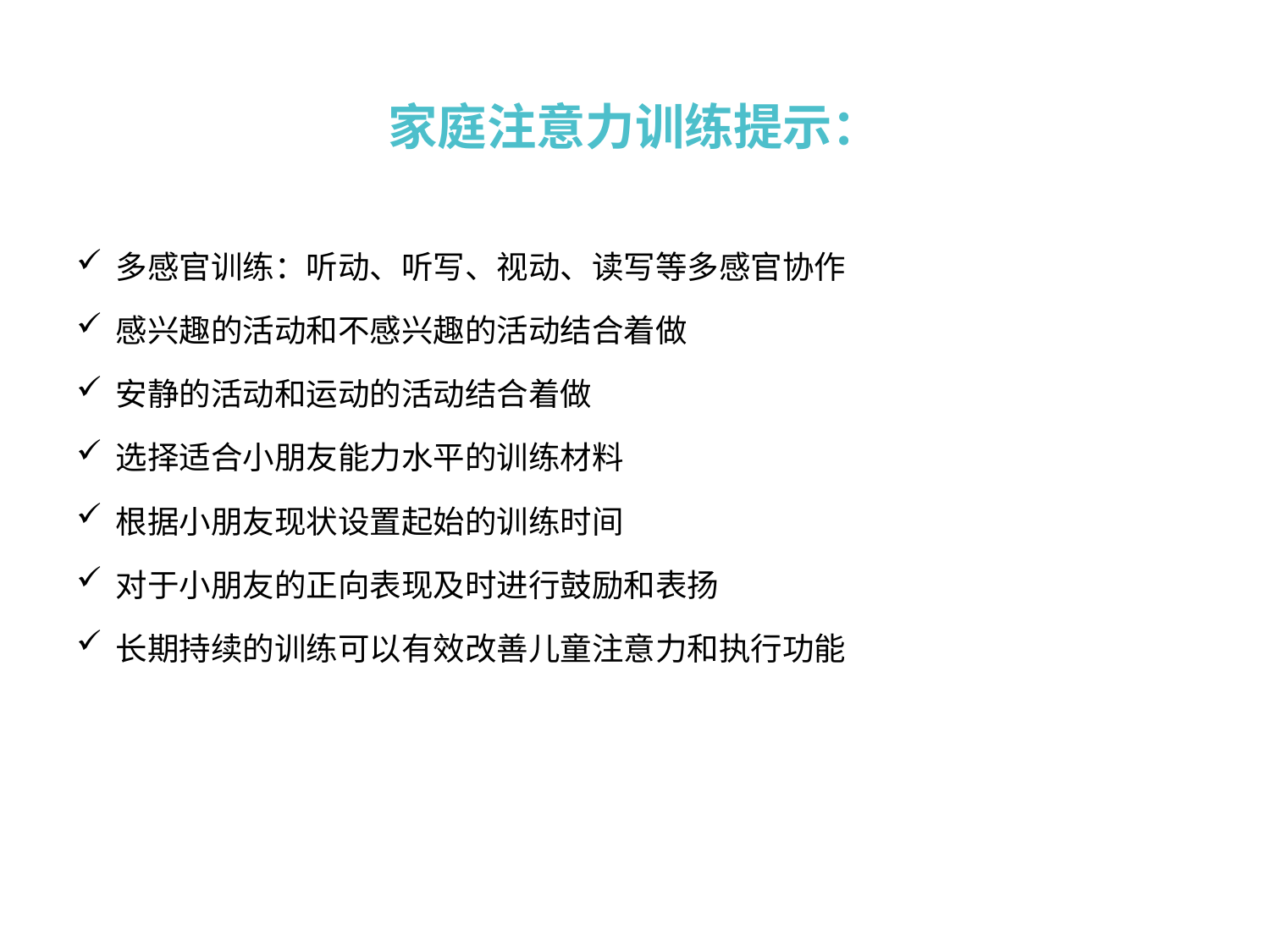

# 家庭注意力训练提示：
多感官训练：听动、听写、视动、读写等多感官协作
感兴趣的活动和不感兴趣的活动结合着做
安静的活动和运动的活动结合着做
选择适合小朋友能力水平的训练材料
根据小朋友现状设置起始的训练时间
对于小朋友的正向表现及时进行鼓励和表扬
长期持续的训练可以有效改善儿童注意力和执行功能